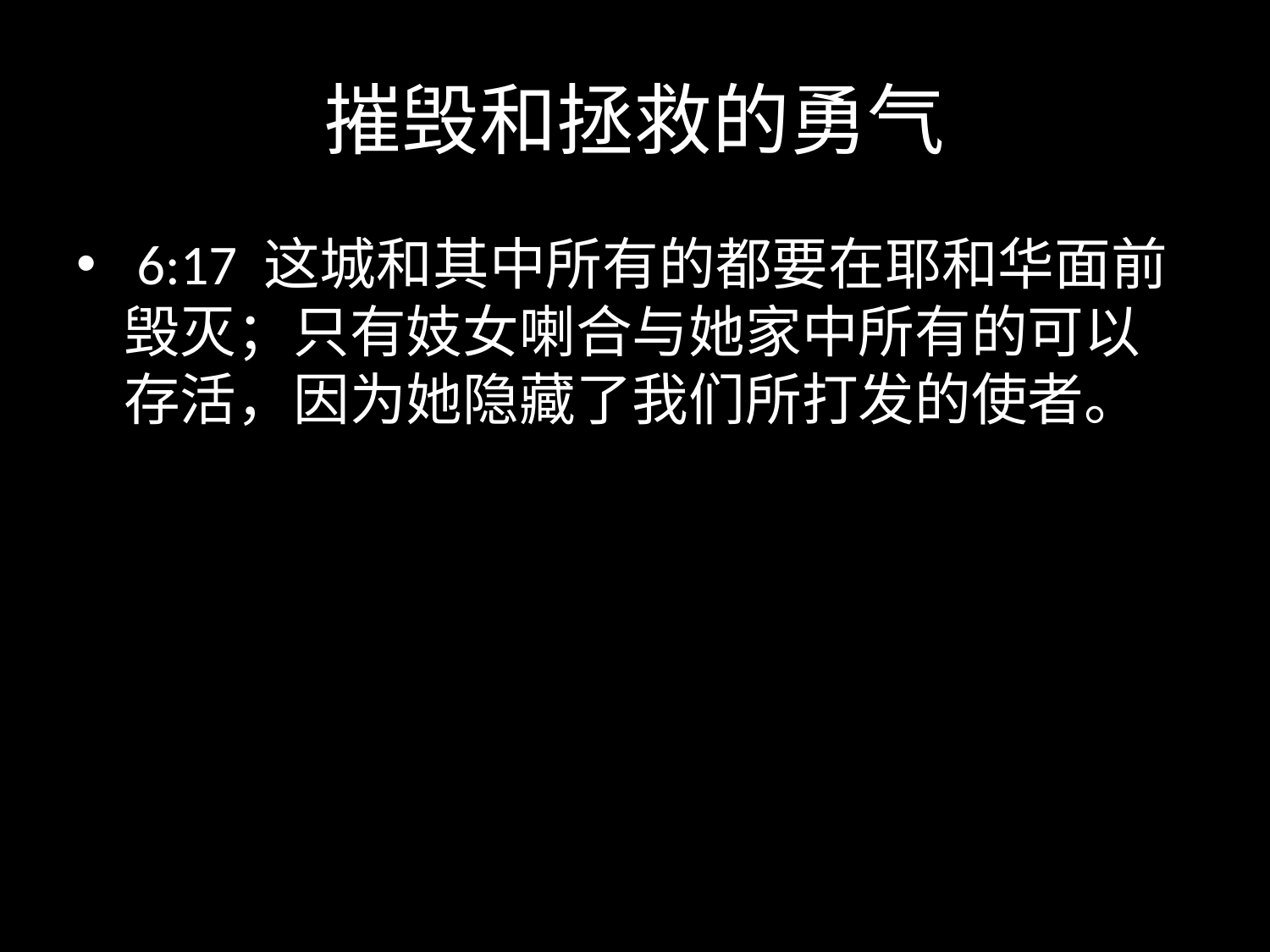

# 摧毁和拯救的勇气
 6:17 这城和其中所有的都要在耶和华面前毁灭；只有妓女喇合与她家中所有的可以存活，因为她隐藏了我们所打发的使者。